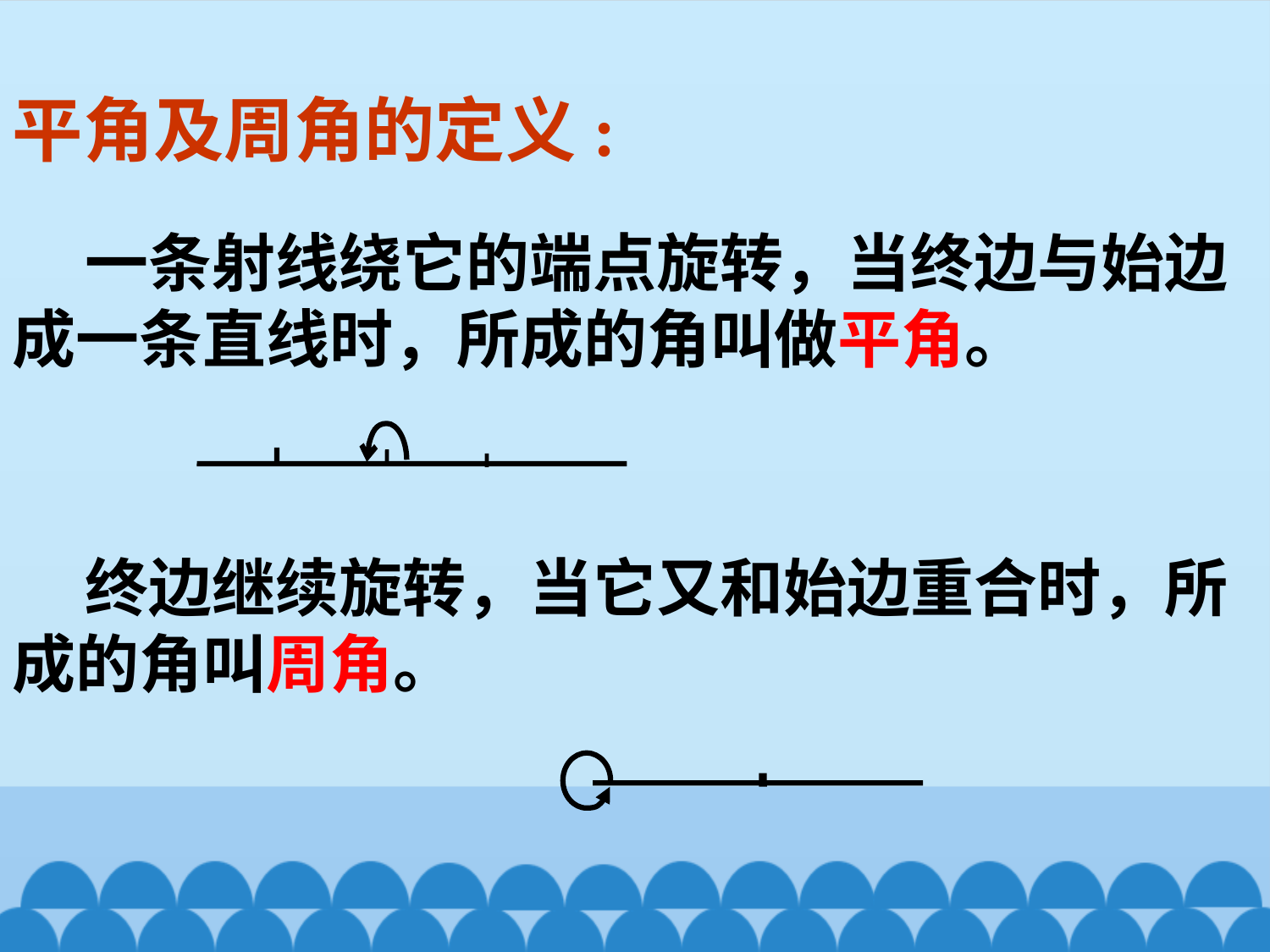

平角及周角的定义:
    一条射线绕它的端点旋转，当终边与始边成一条直线时，所成的角叫做平角。

    终边继续旋转，当它又和始边重合时，所成的角叫周角。